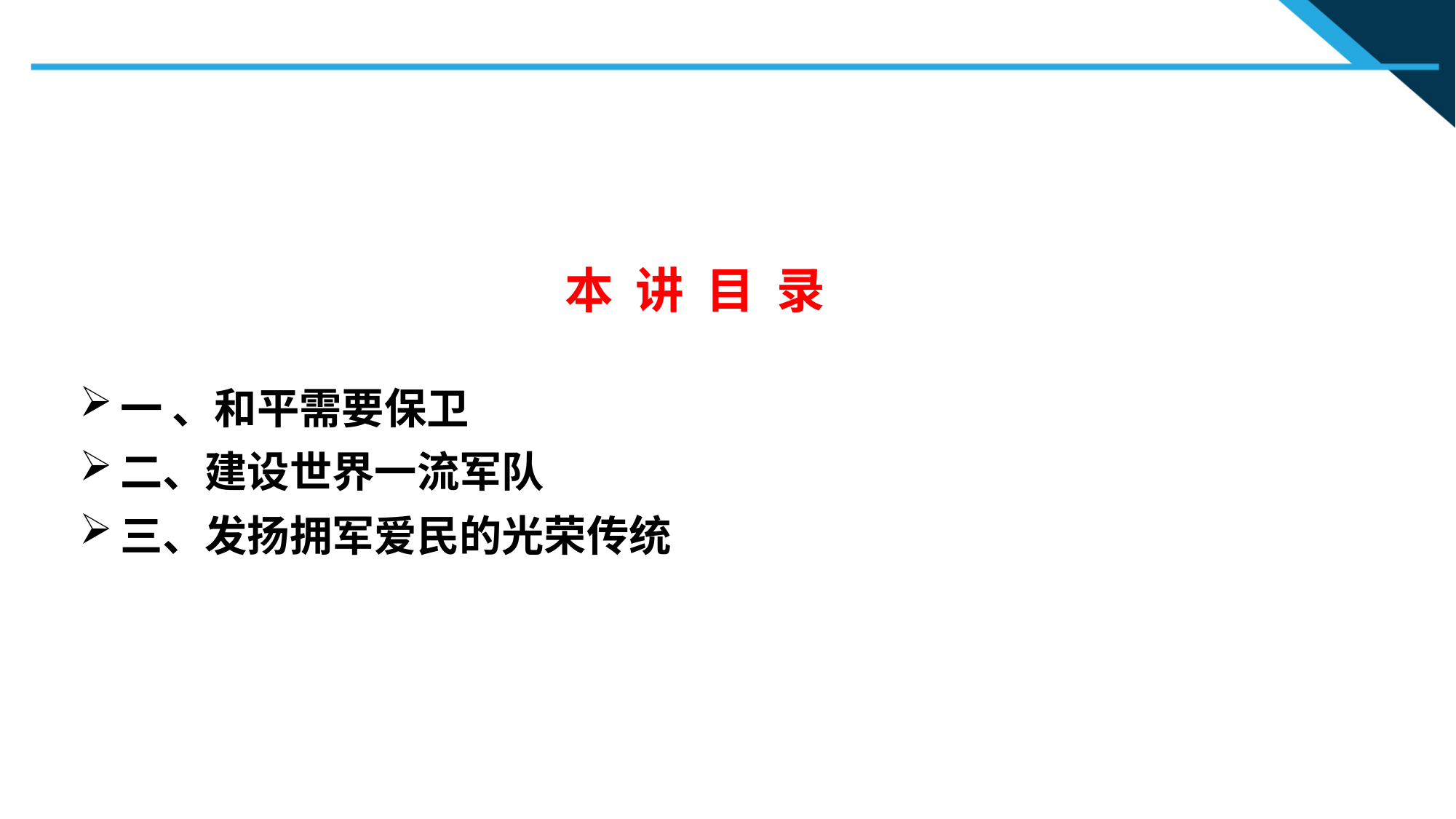

本  讲  目  录

一 、和平需要保卫
二、建设世界一流军队
三、发扬拥军爱民的光荣传统